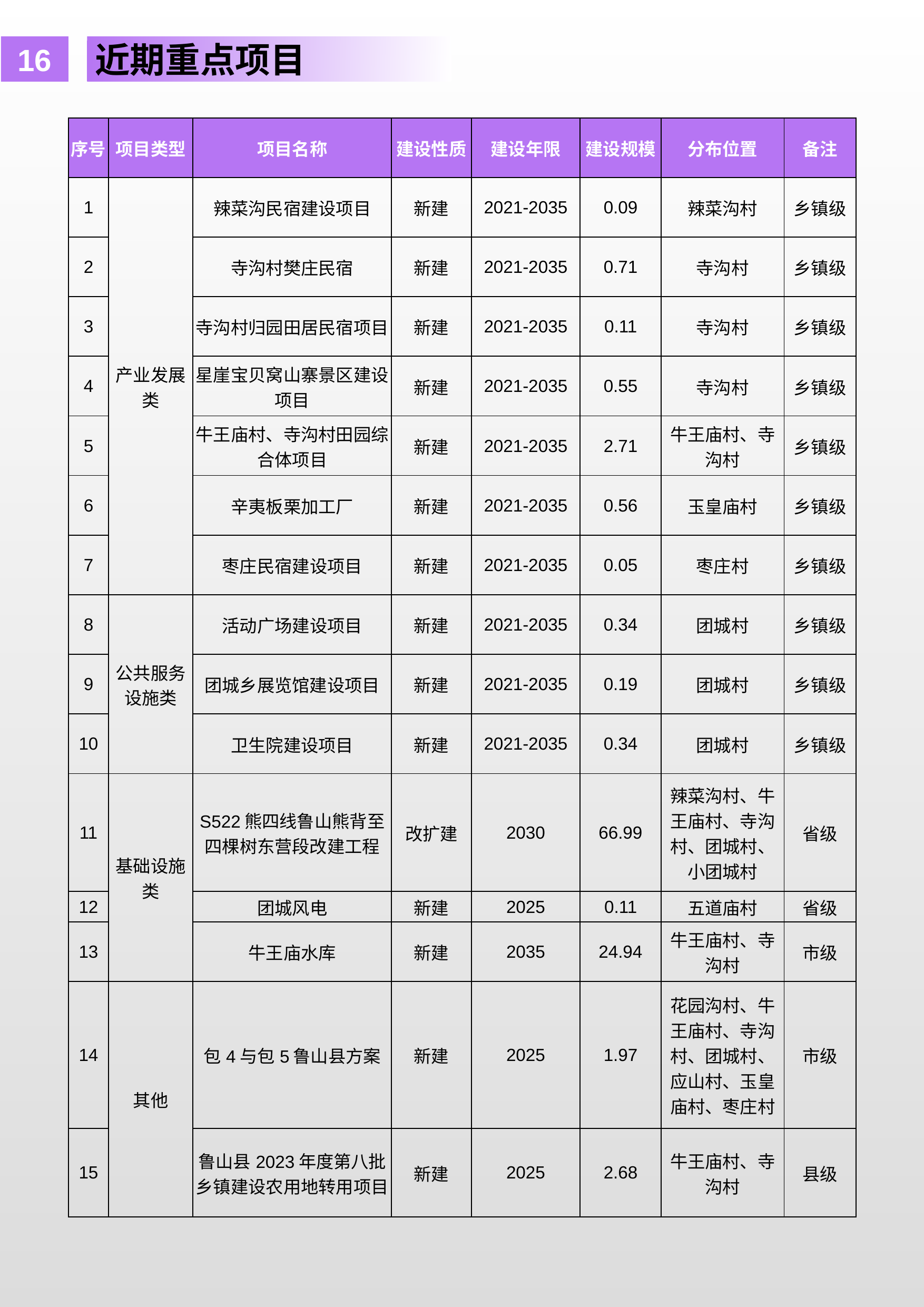

16
近期重点项目
| 序号 | 项目类型 | 项目名称 | 建设性质 | 建设年限 | 建设规模 | 分布位置 | 备注 |
| --- | --- | --- | --- | --- | --- | --- | --- |
| 1 | 产业发展类 | 辣菜沟民宿建设项目 | 新建 | 2021-2035 | 0.09 | 辣菜沟村 | 乡镇级 |
| 2 |  | 寺沟村樊庄民宿 | 新建 | 2021-2035 | 0.71 | 寺沟村 | 乡镇级 |
| 3 |  | 寺沟村归园田居民宿项目 | 新建 | 2021-2035 | 0.11 | 寺沟村 | 乡镇级 |
| 4 |  | 星崖宝贝窝山寨景区建设项目 | 新建 | 2021-2035 | 0.55 | 寺沟村 | 乡镇级 |
| 5 |  | 牛王庙村、寺沟村田园综合体项目 | 新建 | 2021-2035 | 2.71 | 牛王庙村、寺沟村 | 乡镇级 |
| 6 |  | 辛夷板栗加工厂 | 新建 | 2021-2035 | 0.56 | 玉皇庙村 | 乡镇级 |
| 7 |  | 枣庄民宿建设项目 | 新建 | 2021-2035 | 0.05 | 枣庄村 | 乡镇级 |
| 8 | 公共服务设施类 | 活动广场建设项目 | 新建 | 2021-2035 | 0.34 | 团城村 | 乡镇级 |
| 9 |  | 团城乡展览馆建设项目 | 新建 | 2021-2035 | 0.19 | 团城村 | 乡镇级 |
| 10 |  | 卫生院建设项目 | 新建 | 2021-2035 | 0.34 | 团城村 | 乡镇级 |
| 11 | 基础设施类 | S522熊四线鲁山熊背至四棵树东营段改建工程 | 改扩建 | 2030 | 66.99 | 辣菜沟村、牛王庙村、寺沟村、团城村、小团城村 | 省级 |
| 12 |  | 团城风电 | 新建 | 2025 | 0.11 | 五道庙村 | 省级 |
| 13 |  | 牛王庙水库 | 新建 | 2035 | 24.94 | 牛王庙村、寺沟村 | 市级 |
| 14 | 其他 | 包4与包5鲁山县方案 | 新建 | 2025 | 1.97 | 花园沟村、牛王庙村、寺沟村、团城村、应山村、玉皇庙村、枣庄村 | 市级 |
| 15 |  | 鲁山县2023年度第八批乡镇建设农用地转用项目 | 新建 | 2025 | 2.68 | 牛王庙村、寺沟村 | 县级 |